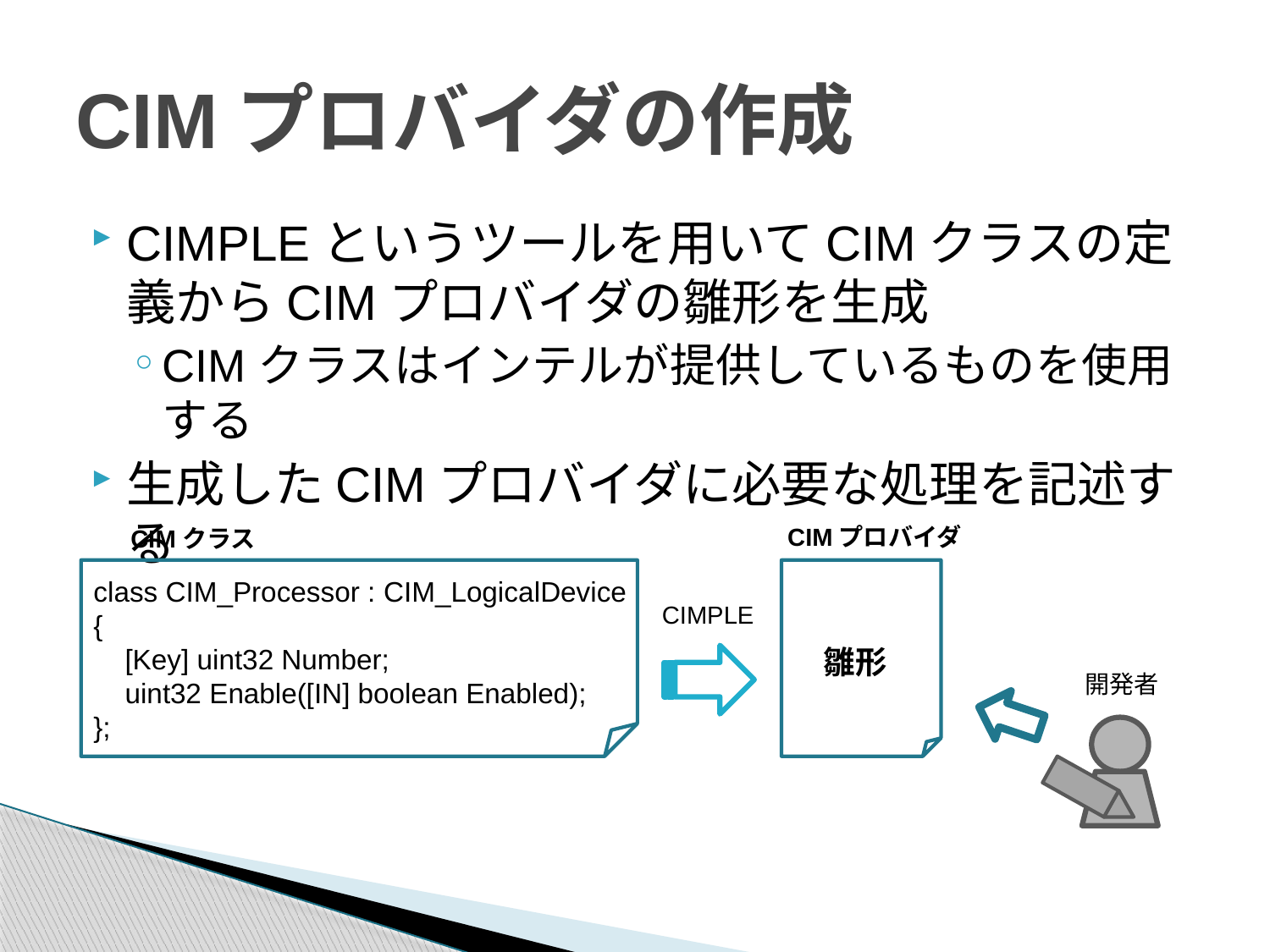

# CIMプロバイダの作成
CIMPLEというツールを用いてCIMクラスの定義からCIMプロバイダの雛形を生成
CIMクラスはインテルが提供しているものを使用する
生成したCIMプロバイダに必要な処理を記述する
CIMプロバイダ

雛形
CIMクラス

class CIM_Processor : CIM_LogicalDevice {
    [Key] uint32 Number;
    uint32 Enable([IN] boolean Enabled);
};

CIMPLE

開発者